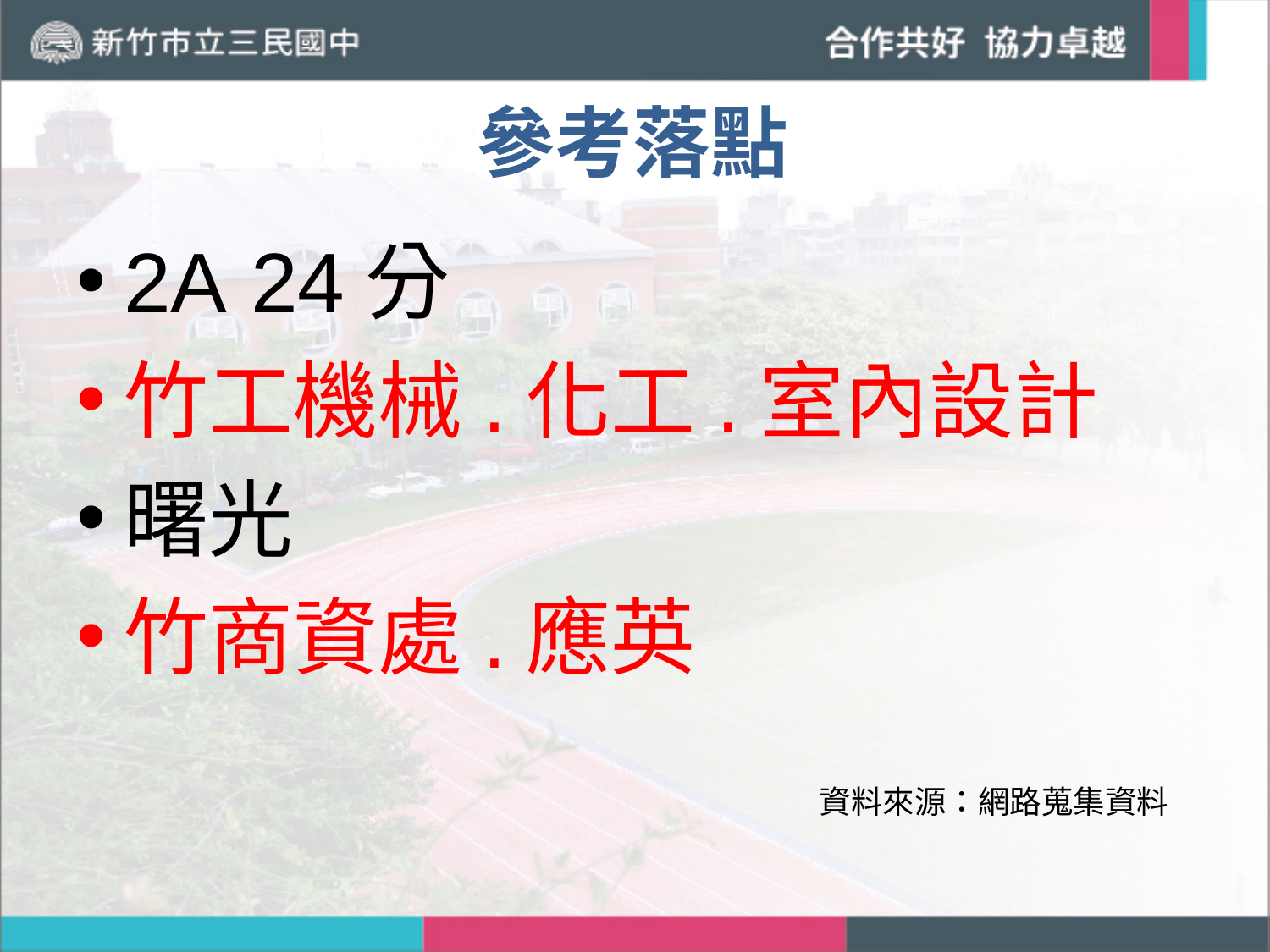

# 參考落點
2A 24分
竹工機械.化工.室內設計
曙光
竹商資處.應英

資料來源：網路蒐集資料